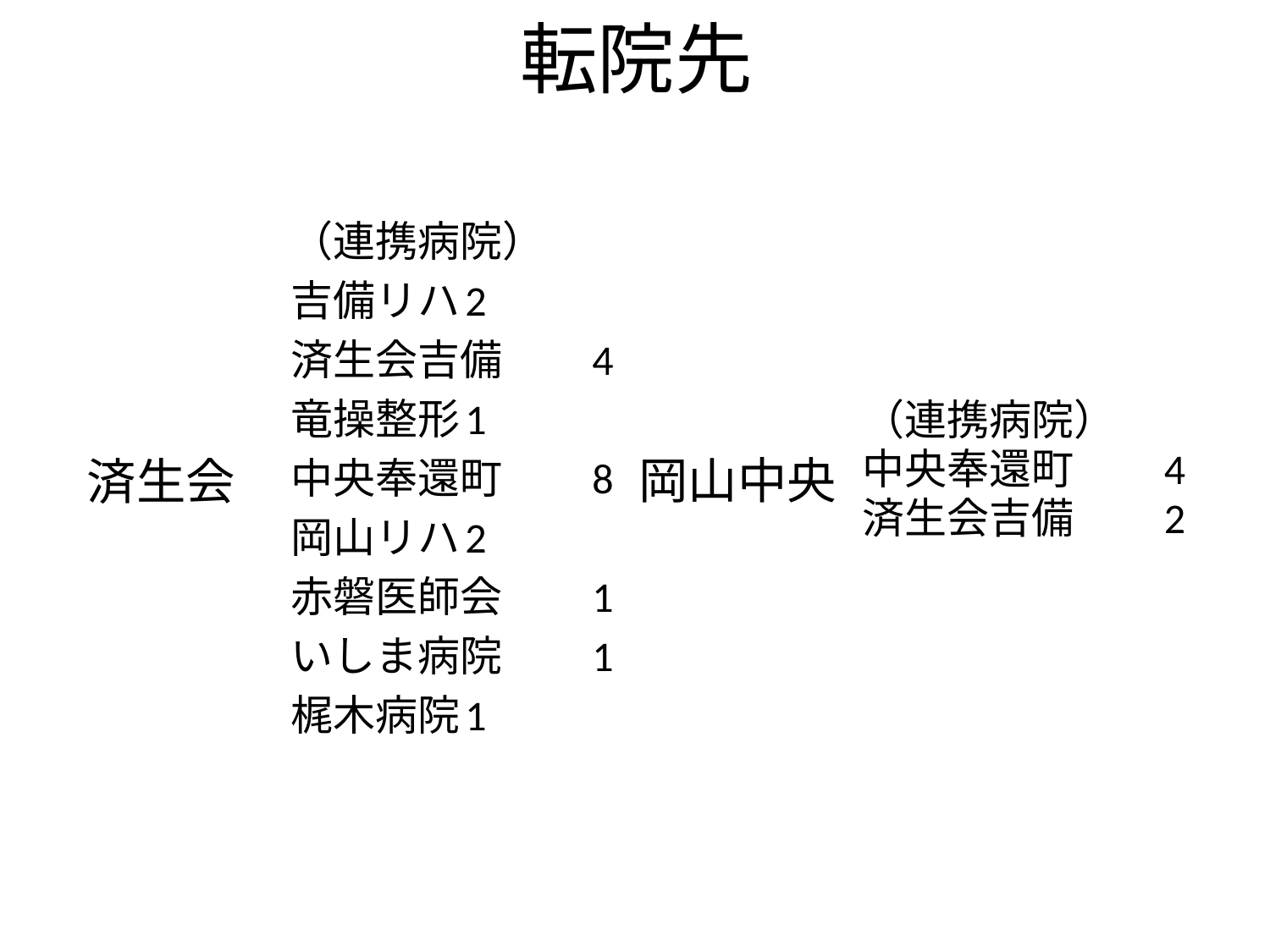

# 転院先
（連携病院）
吉備リハ	2
済生会吉備	4
竜操整形	1
中央奉還町	8
岡山リハ	2
赤磐医師会	1
いしま病院	1
梶木病院	1
（連携病院）
中央奉還町	4
済生会吉備	2
岡山中央
済生会